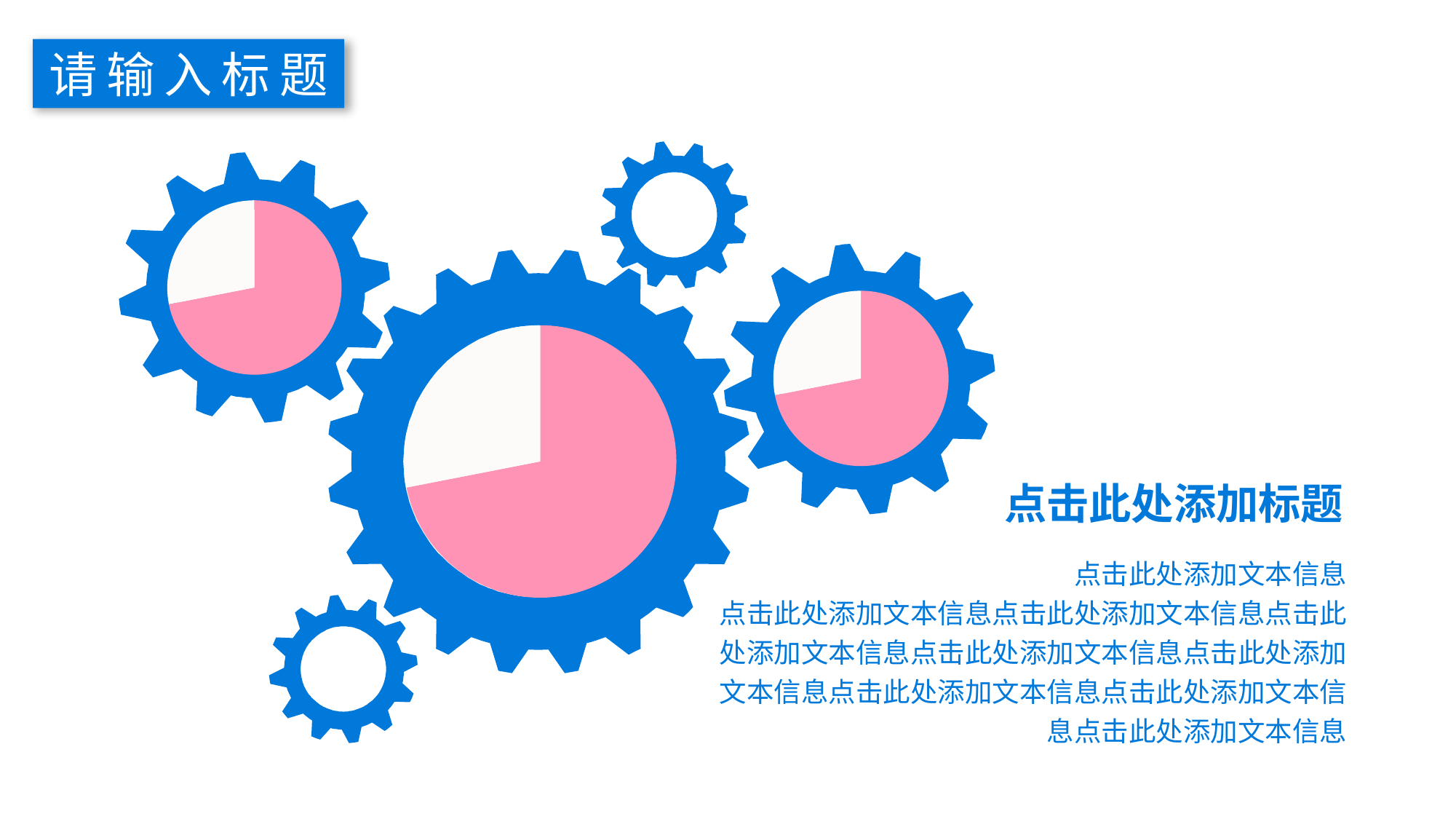

请输入标题

### Chart

| Category | 销售 |
|---|---|
| 第一季度 | 8.2 |
| 第二季度 | 3.2 |

### Chart

| Category | 销售 |
|---|---|
| 第一季度 | 8.2 |
| 第二季度 | 3.2 |

### Chart

| Category | 销售 |
|---|---|
| 第一季度 | 8.2 |
| 第二季度 | 3.2 |
点击此处添加标题
点击此处添加文本信息
点击此处添加文本信息点击此处添加文本信息点击此处添加文本信息点击此处添加文本信息点击此处添加文本信息点击此处添加文本信息点击此处添加文本信息点击此处添加文本信息